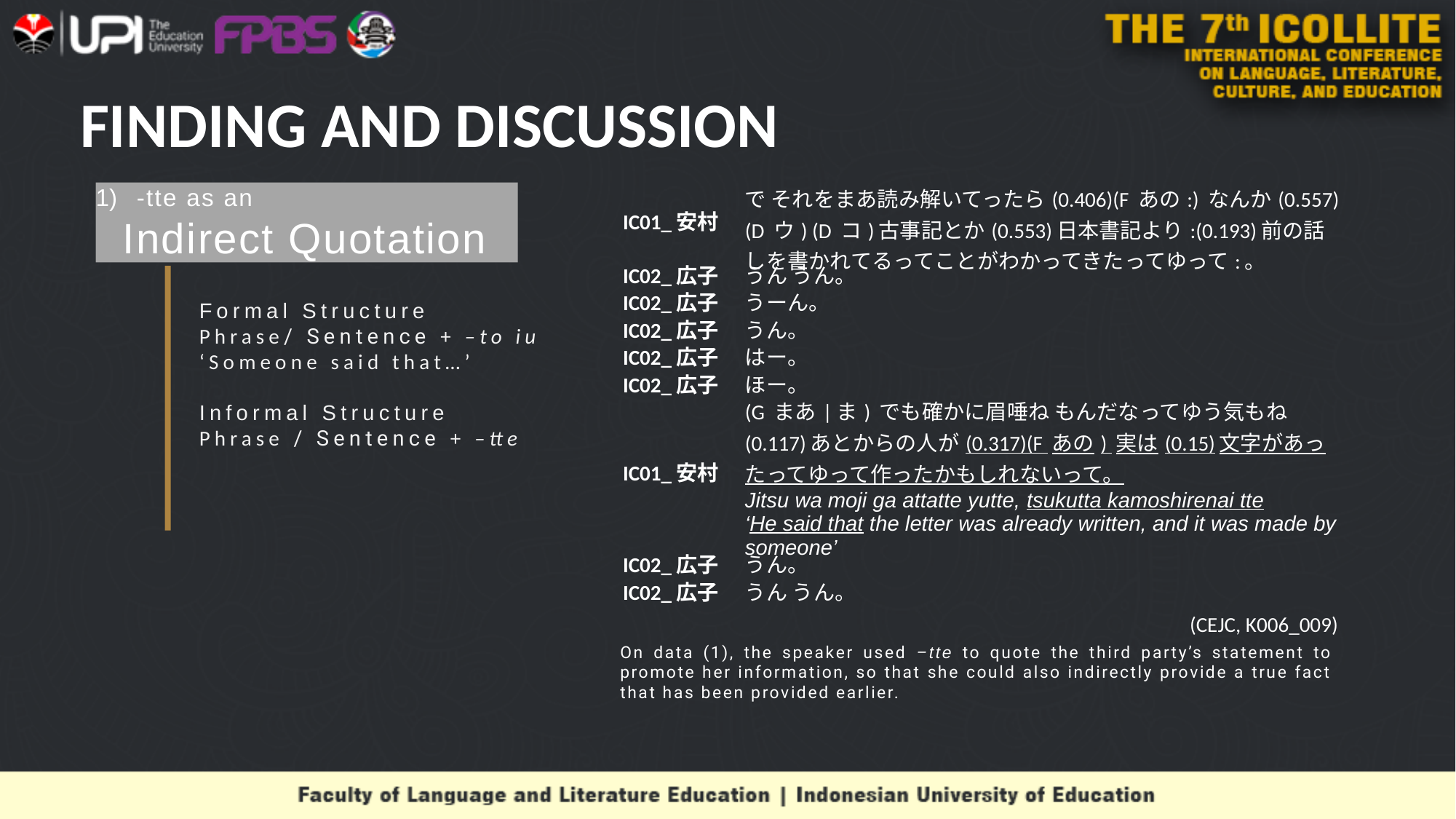

# FINDING AND DISCUSSION
-tte as an
  Indirect Quotation
| IC01\_安村 | で それをまあ読み解いてったら(0.406)(F あの:) なんか(0.557)(D ウ) (D コ)古事記とか(0.553)日本書記より:(0.193)前の話しを書かれてるってことがわかってきたってゆって:。 |
| --- | --- |
| IC02\_広子 | うん うん。 |
| IC02\_広子 | うーん。 |
| IC02\_広子 | うん。 |
| IC02\_広子 | はー。 |
| IC02\_広子 | ほー。 |
| IC01\_安村 | (G まあ|ま) でも確かに眉唾ね もんだなってゆう気もね(0.117)あとからの人が(0.317)(F あの) 実は(0.15)文字があったってゆって作ったかもしれないって。 Jitsu wa moji ga attatte yutte, tsukutta kamoshirenai tte ‘He said that the letter was already written, and it was made by someone’ |
| IC02\_広子 | うん。 |
| IC02\_広子 | うん うん。 |

Formal Structure
Phrase/ Sentence + –to iu
‘Someone said that…’

Informal Structure
Phrase / Sentence + –tte

(CEJC, K006_009)
On data (1), the speaker used –tte to quote the third party’s statement to promote her information, so that she could also indirectly provide a true fact that has been provided earlier.